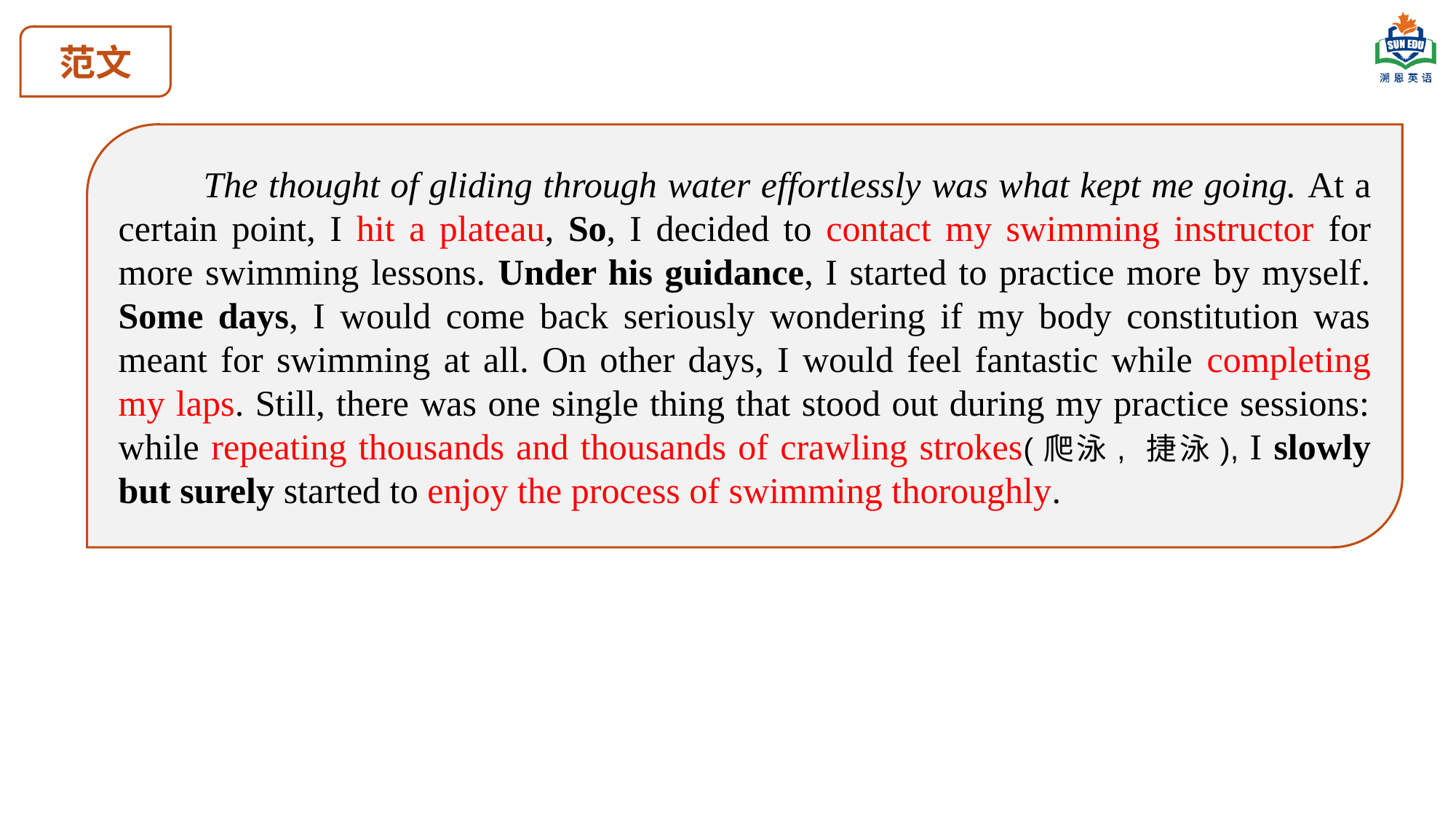

范文
        The thought of gliding through water effortlessly was what kept me going. At a certain point, I hit a plateau, So, I decided to contact my swimming instructor for more swimming lessons. Under his guidance, I started to practice more by myself. Some days, I would come back seriously wondering if my body constitution was meant for swimming at all. On other days, I would feel fantastic while completing my laps. Still, there was one single thing that stood out during my practice sessions: while repeating thousands and thousands of crawling strokes(爬泳, 捷泳), I slowly but surely started to enjoy the process of swimming thoroughly.